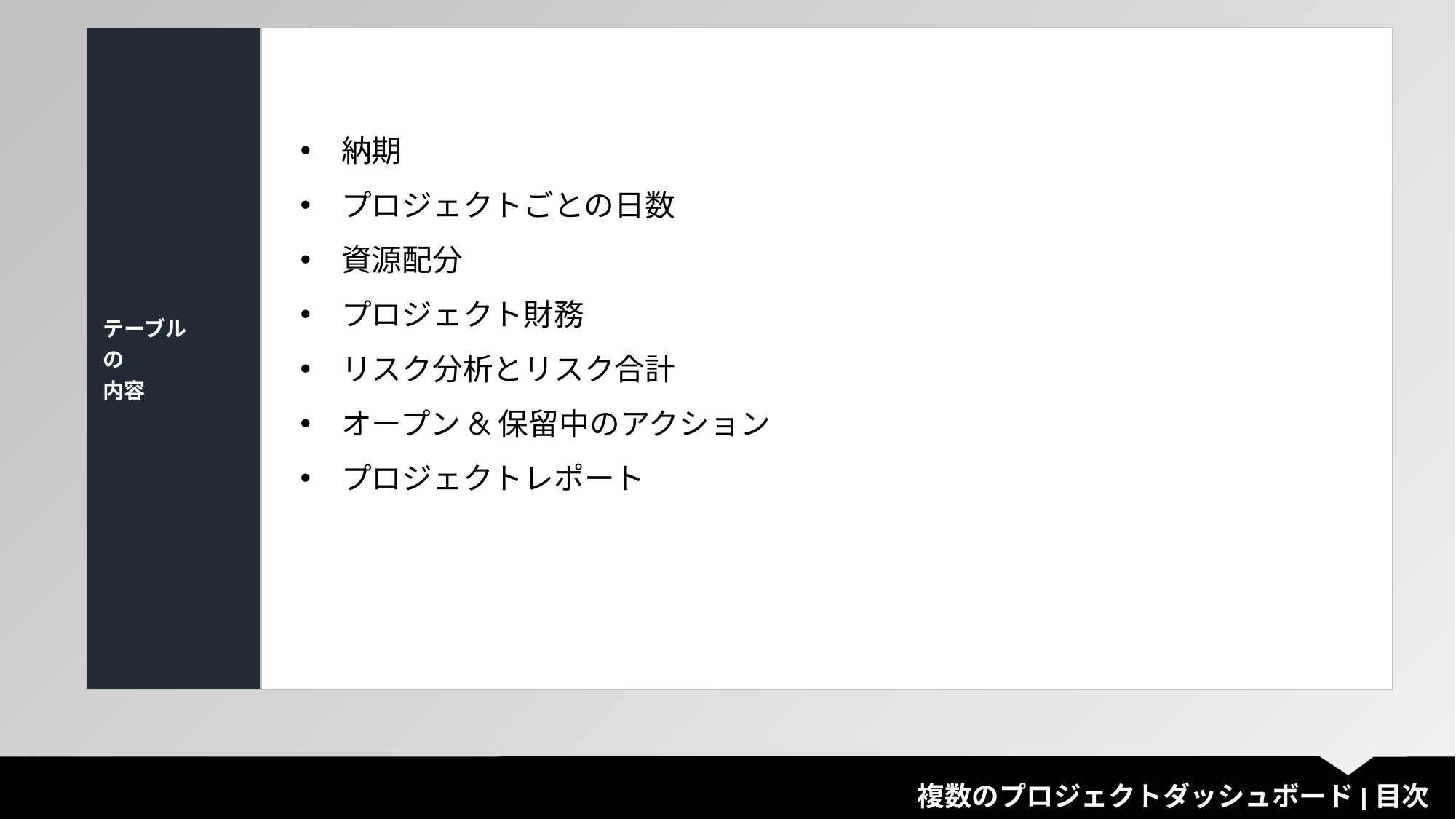

| テーブル の 内容 |  |
| --- | --- |
納期
プロジェクトごとの日数
資源配分
プロジェクト財務
リスク分析とリスク合計
オープン&保留中のアクション
プロジェクトレポート

複数のプロジェクトダッシュボード|目次